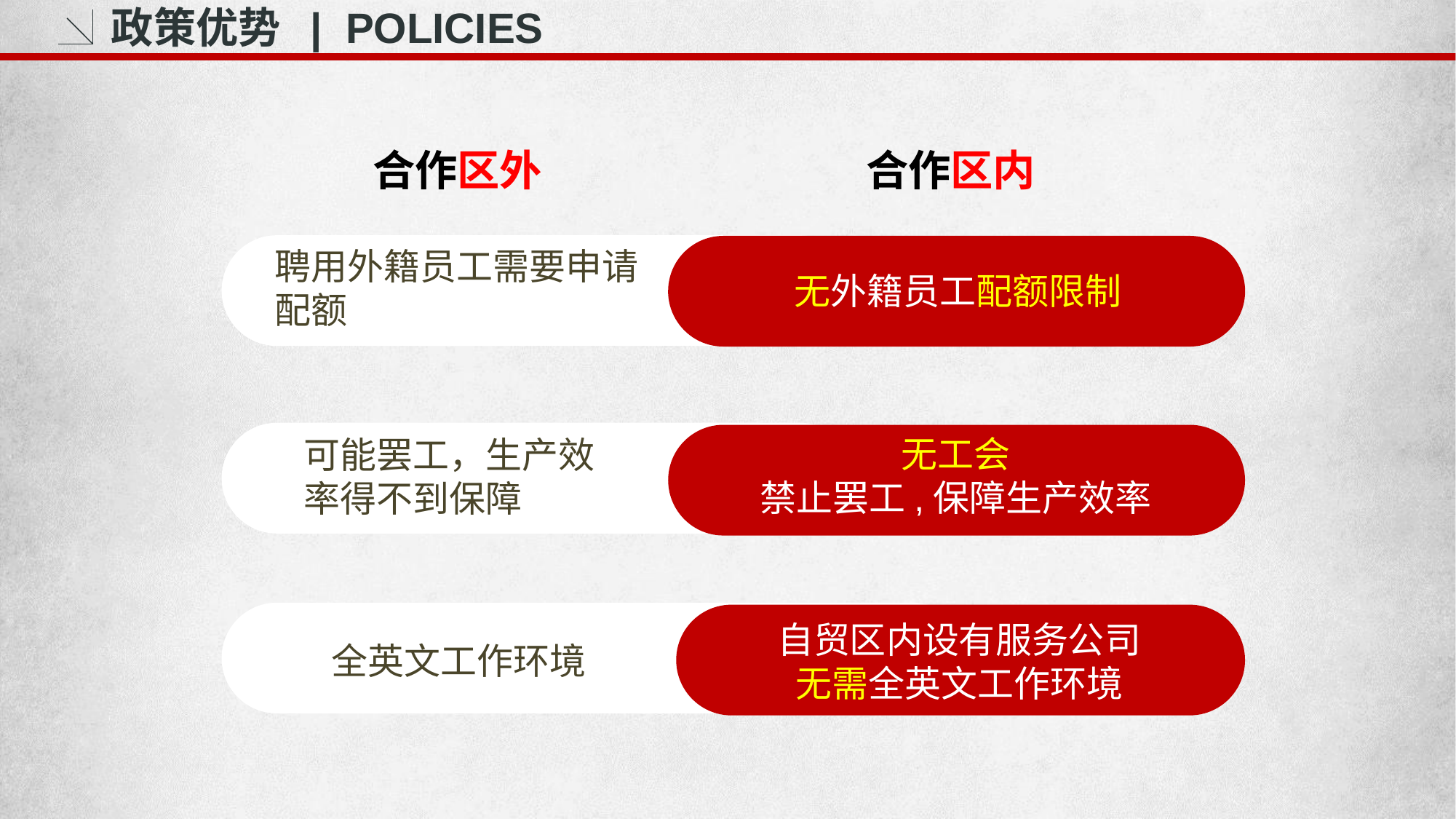

政策优势  |  POLICIES
合作区外
合作区内

聘用外籍员工需要申请配额
无外籍员工配额限制
无工会
禁止罢工,保障生产效率
可能罢工，生产效率得不到保障

自贸区内设有服务公司
无需全英文工作环境
全英文工作环境